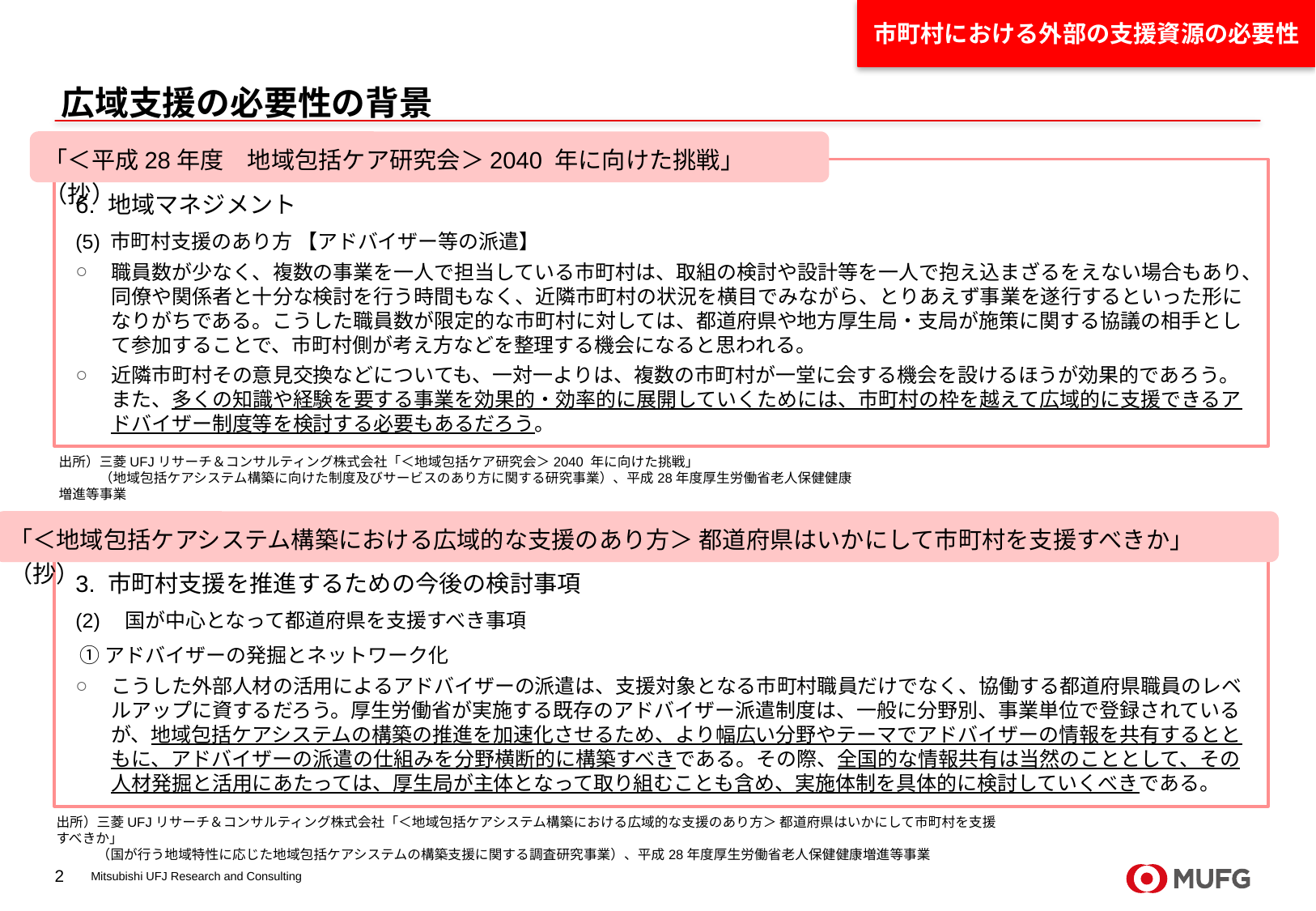

市町村における外部の支援資源の必要性
広域支援の必要性の背景
「＜平成28年度　地域包括ケア研究会＞2040 年に向けた挑戦」（抄）

6. 地域マネジメント
(5) 市町村支援のあり方 【アドバイザー等の派遣】
職員数が少なく、複数の事業を一人で担当している市町村は、取組の検討や設計等を一人で抱え込まざるをえない場合もあり、同僚や関係者と十分な検討を行う時間もなく、近隣市町村の状況を横目でみながら、とりあえず事業を遂行するといった形になりがちである。こうした職員数が限定的な市町村に対しては、都道府県や地方厚生局・支局が施策に関する協議の相手として参加することで、市町村側が考え方などを整理する機会になると思われる。
近隣市町村その意見交換などについても、一対一よりは、複数の市町村が一堂に会する機会を設けるほうが効果的であろう。また、多くの知識や経験を要する事業を効果的・効率的に展開していくためには、市町村の枠を越えて広域的に支援できるアドバイザー制度等を検討する必要もあるだろう。
出所）三菱UFJリサーチ＆コンサルティング株式会社「＜地域包括ケア研究会＞2040 年に向けた挑戦」
　　　（地域包括ケアシステム構築に向けた制度及びサービスのあり方に関する研究事業）、平成28年度厚生労働省老人保健健康増進等事業
「＜地域包括ケアシステム構築における広域的な支援のあり方＞ 都道府県はいかにして市町村を支援すべきか」（抄）

3. 市町村支援を推進するための今後の検討事項
(2)　国が中心となって都道府県を支援すべき事項
 ①アドバイザーの発掘とネットワーク化
こうした外部人材の活用によるアドバイザーの派遣は、支援対象となる市町村職員だけでなく、協働する都道府県職員のレベルアップに資するだろう。厚生労働省が実施する既存のアドバイザー派遣制度は、一般に分野別、事業単位で登録されているが、地域包括ケアシステムの構築の推進を加速化させるため、より幅広い分野やテーマでアドバイザーの情報を共有するとともに、アドバイザーの派遣の仕組みを分野横断的に構築すべきである。その際、全国的な情報共有は当然のこととして、その人材発掘と活用にあたっては、厚生局が主体となって取り組むことも含め、実施体制を具体的に検討していくべきである。
出所）三菱UFJリサーチ＆コンサルティング株式会社「＜地域包括ケアシステム構築における広域的な支援のあり方＞ 都道府県はいかにして市町村を支援すべきか」
　　　（国が行う地域特性に応じた地域包括ケアシステムの構築支援に関する調査研究事業）、平成28年度厚生労働省老人保健健康増進等事業